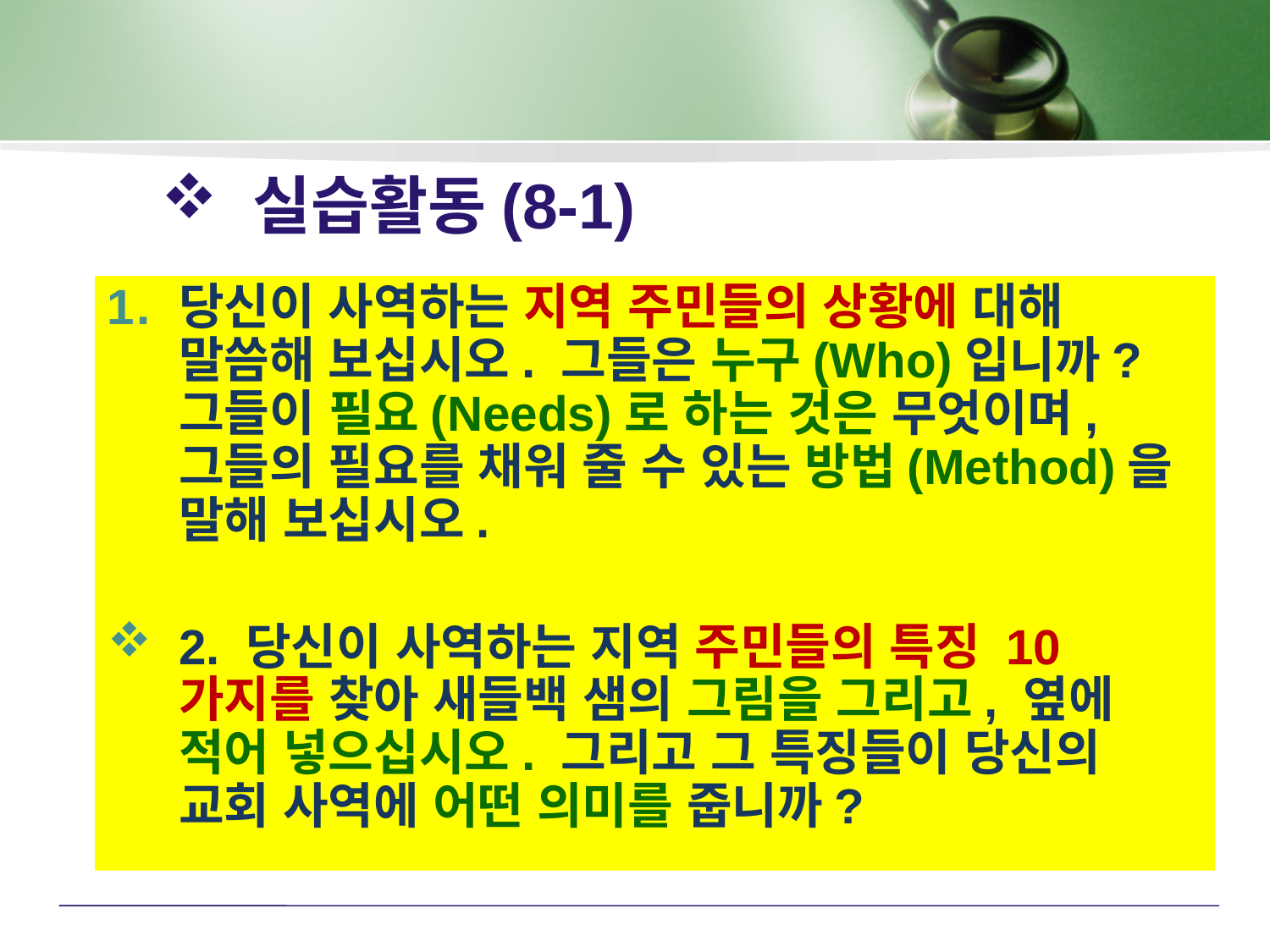

실습활동(8-1)
당신이 사역하는 지역 주민들의 상황에 대해 말씀해 보십시오. 그들은 누구(Who)입니까? 그들이 필요(Needs)로 하는 것은 무엇이며, 그들의 필요를 채워 줄 수 있는 방법(Method)을 말해 보십시오.

2. 당신이 사역하는 지역 주민들의 특징 10가지를 찾아 새들백 샘의 그림을 그리고, 옆에 적어 넣으십시오. 그리고 그 특징들이 당신의 교회 사역에 어떤 의미를 줍니까?